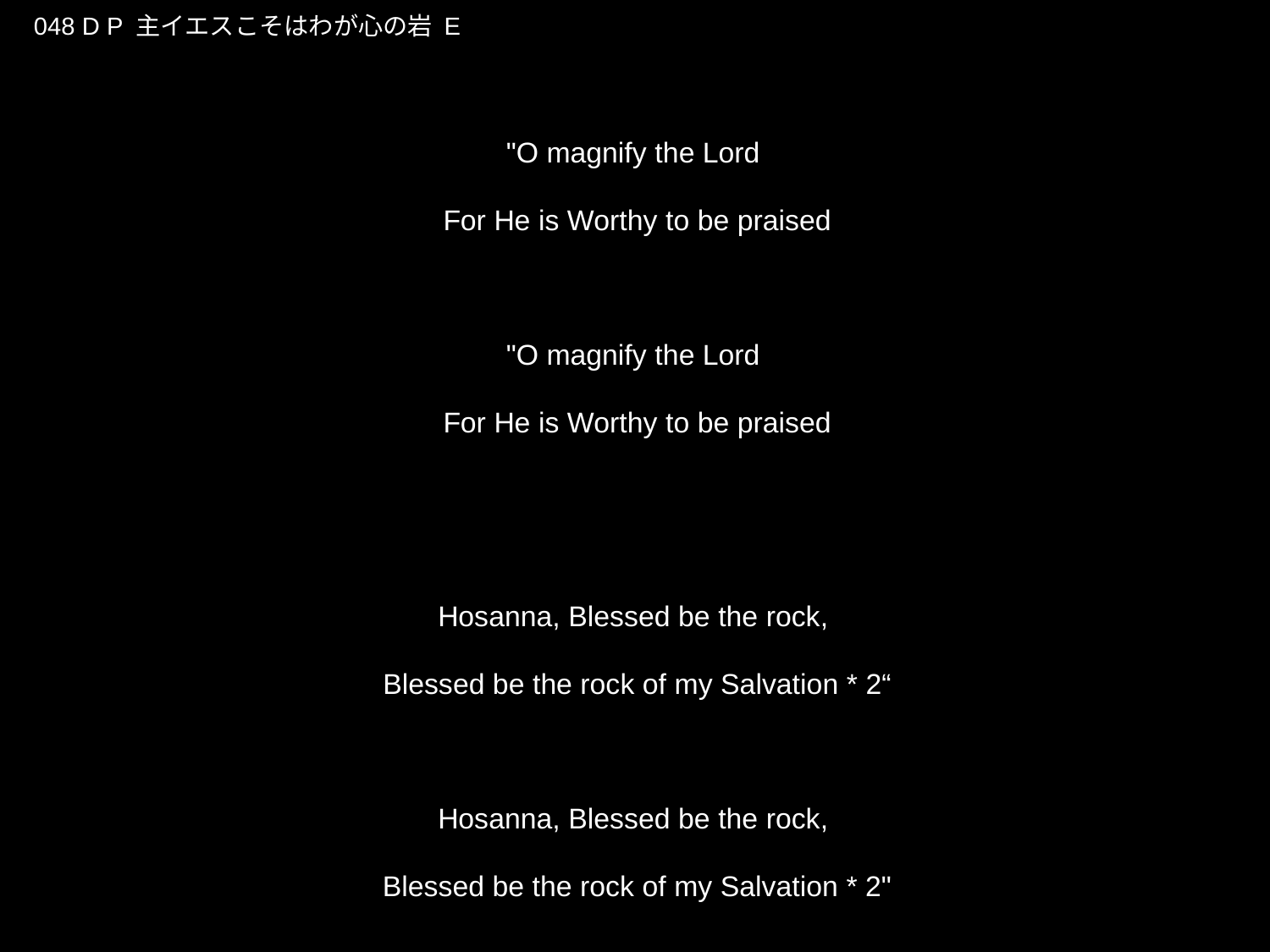

しゅいえすこそはわがこころのいわ
★P
048 D P 主イエスこそはわが心の岩 E
★２
"O magnify the Lord
For He is Worthy to be praised

"O magnify the Lord
For He is Worthy to be praised

Hosanna, Blessed be the rock,
Blessed be the rock of my Salvation * 2“

Hosanna, Blessed be the rock,
Blessed be the rock of my Salvation * 2"